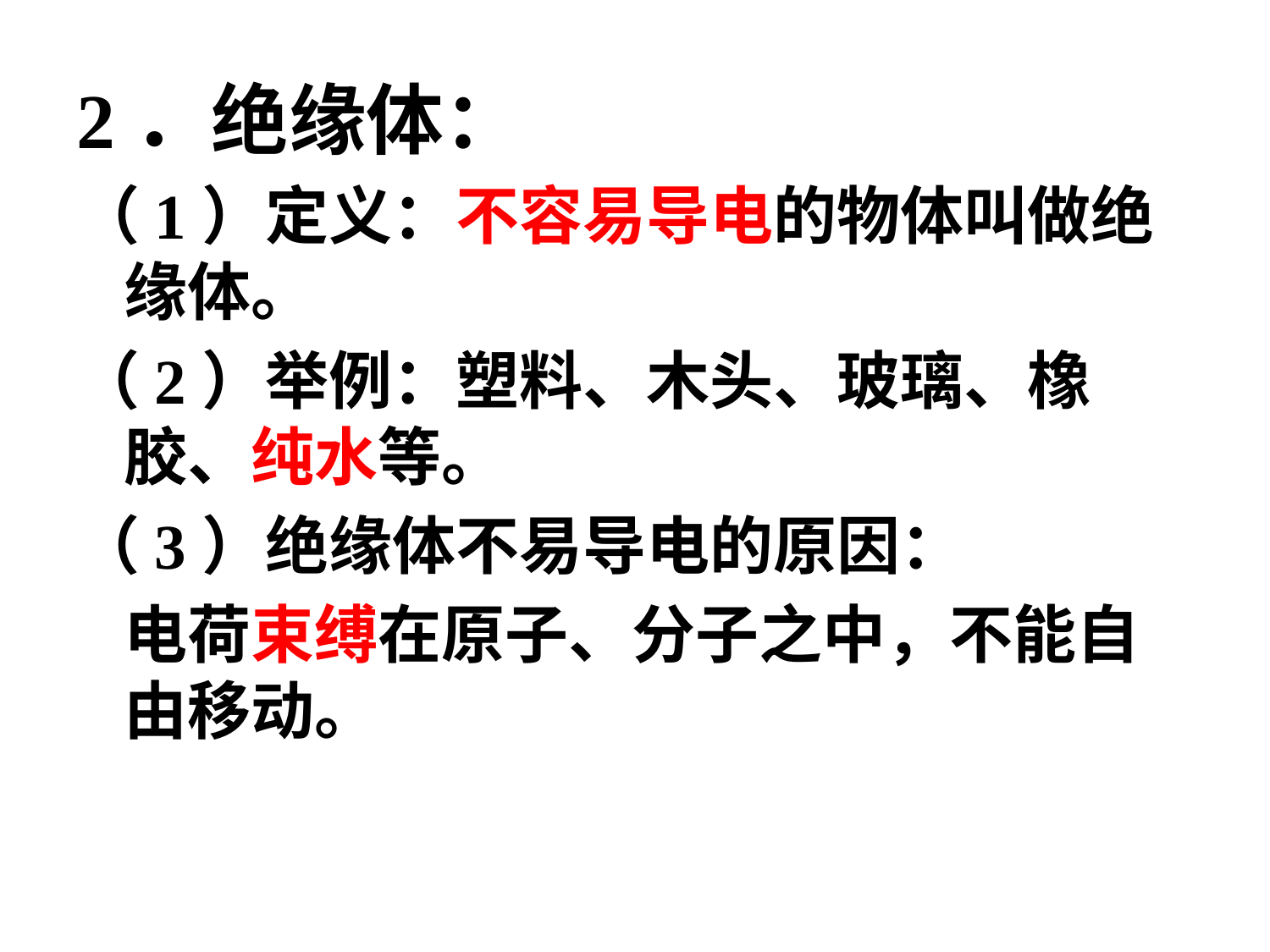

# 2．绝缘体：
（1）定义：不容易导电的物体叫做绝缘体。
（2）举例：塑料、木头、玻璃、橡胶、纯水等。
（3）绝缘体不易导电的原因：
电荷束缚在原子、分子之中，不能自由移动。